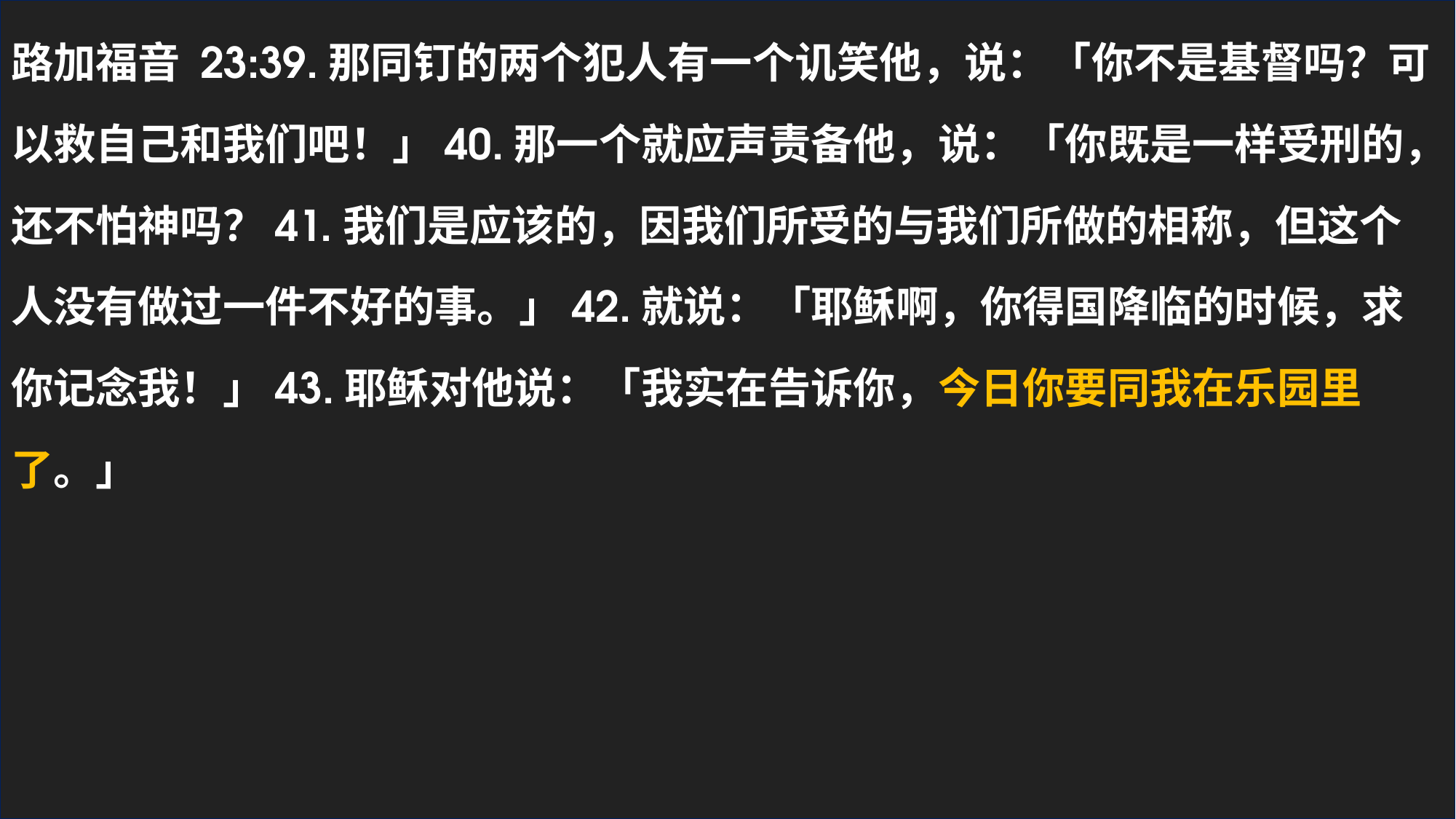

路加福音 23:39.那同钉的两个犯人有一个讥笑他，说：「你不是基督吗？可以救自己和我们吧！」40.那一个就应声责备他，说：「你既是一样受刑的，还不怕神吗？41.我们是应该的，因我们所受的与我们所做的相称，但这个人没有做过一件不好的事。」42.就说：「耶稣啊，你得国降临的时候，求你记念我！」43.耶稣对他说：「我实在告诉你，今日你要同我在乐园里了。」